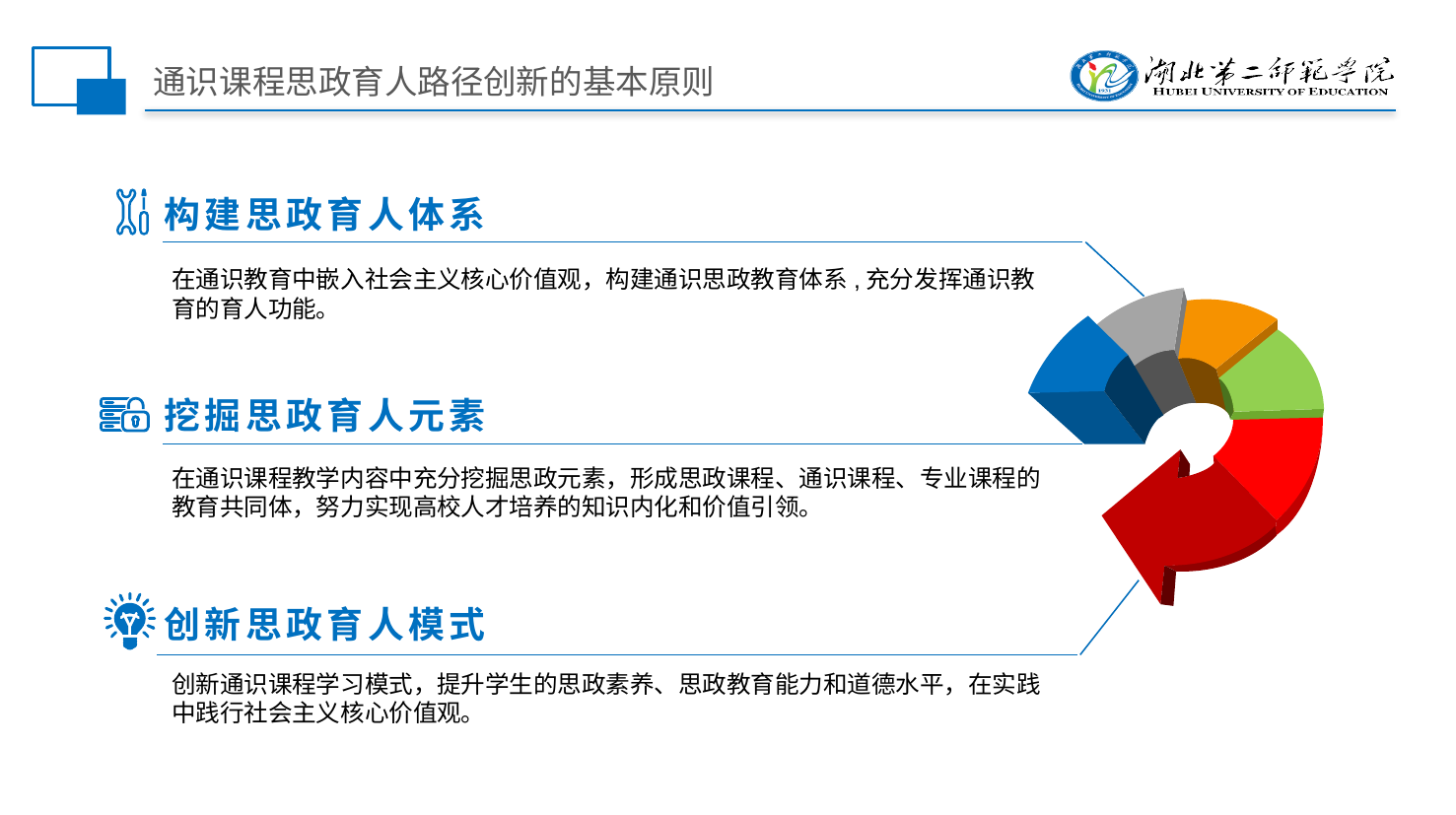

# 通识课程思政育人路径创新的基本原则
构建思政育人体系

在通识教育中嵌入社会主义核心价值观，构建通识思政教育体系,充分发挥通识教育的育人功能。

挖掘思政育人元素

在通识课程教学内容中充分挖掘思政元素，形成思政课程、通识课程、专业课程的教育共同体，努力实现高校人才培养的知识内化和价值引领。

创新思政育人模式
创新通识课程学习模式，提升学生的思政素养、思政教育能力和道德水平，在实践中践行社会主义核心价值观。